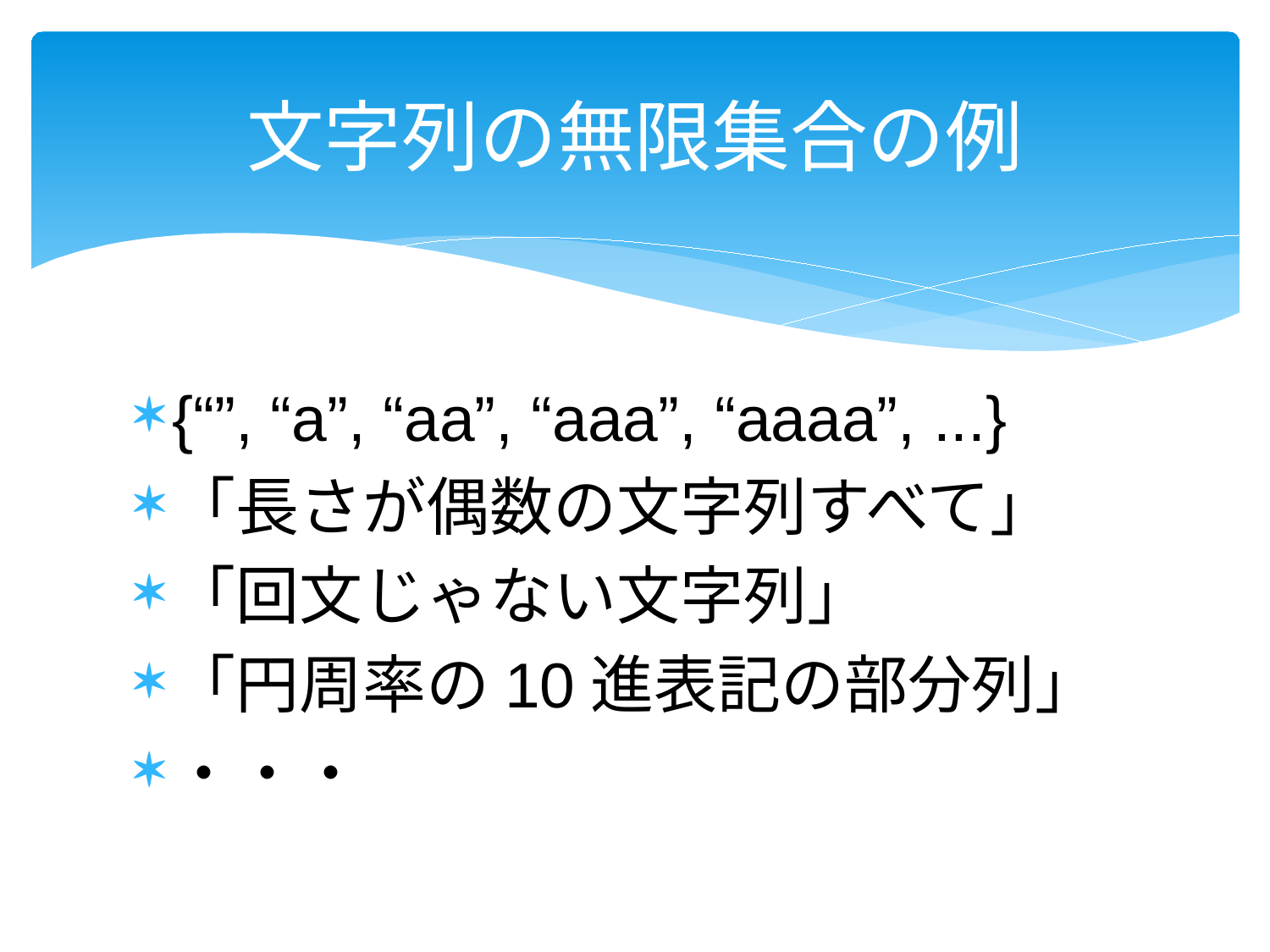

# 文字列の無限集合の例
{“”, “a”, “aa”, “aaa”, “aaaa”, ...}
「長さが偶数の文字列すべて」
「回文じゃない文字列」
「円周率の10進表記の部分列」
・・・